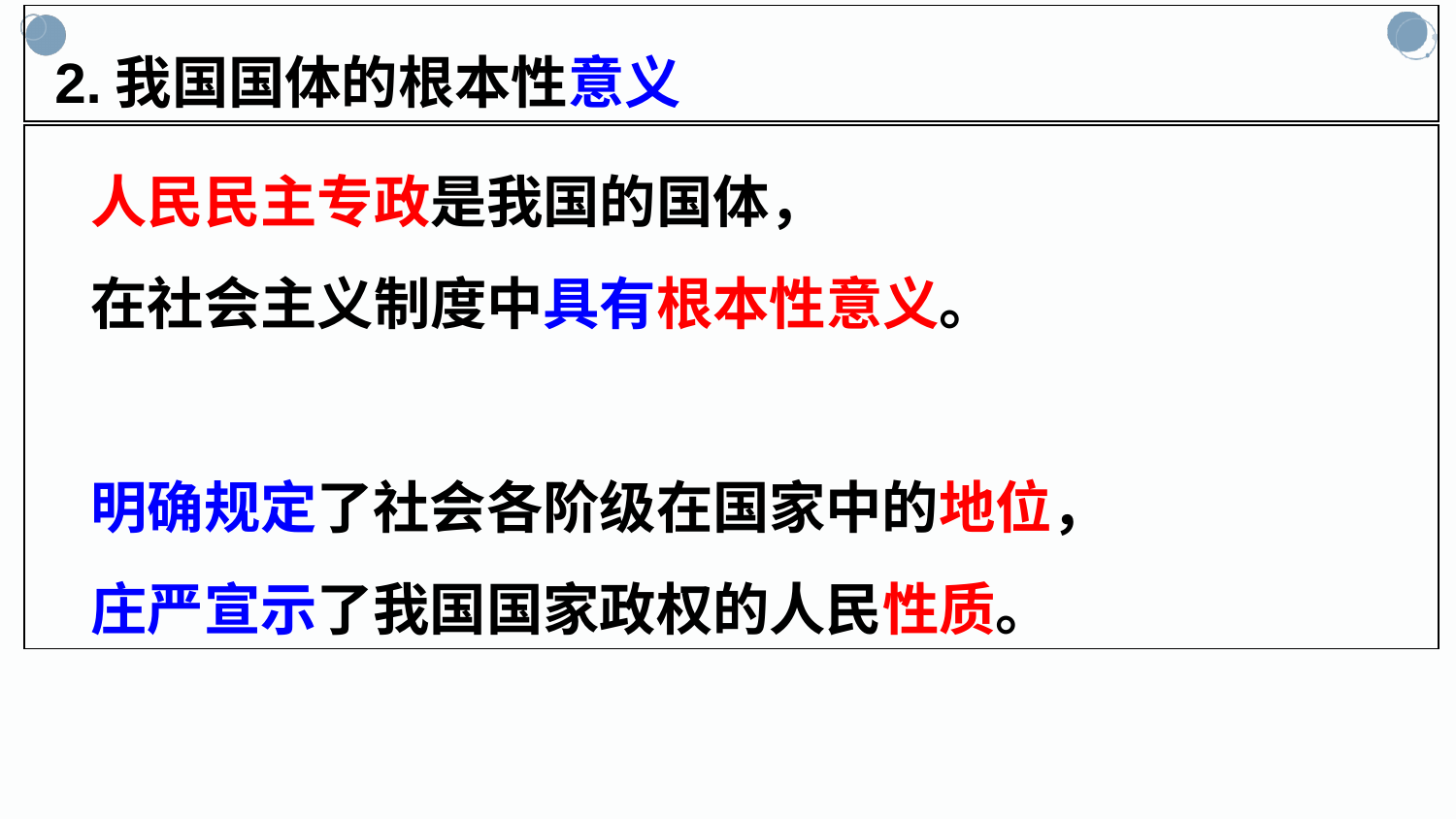

2.我国国体的根本性意义
   人民民主专政是我国的国体，
   在社会主义制度中具有根本性意义。

   明确规定了社会各阶级在国家中的地位，
   庄严宣示了我国国家政权的人民性质。